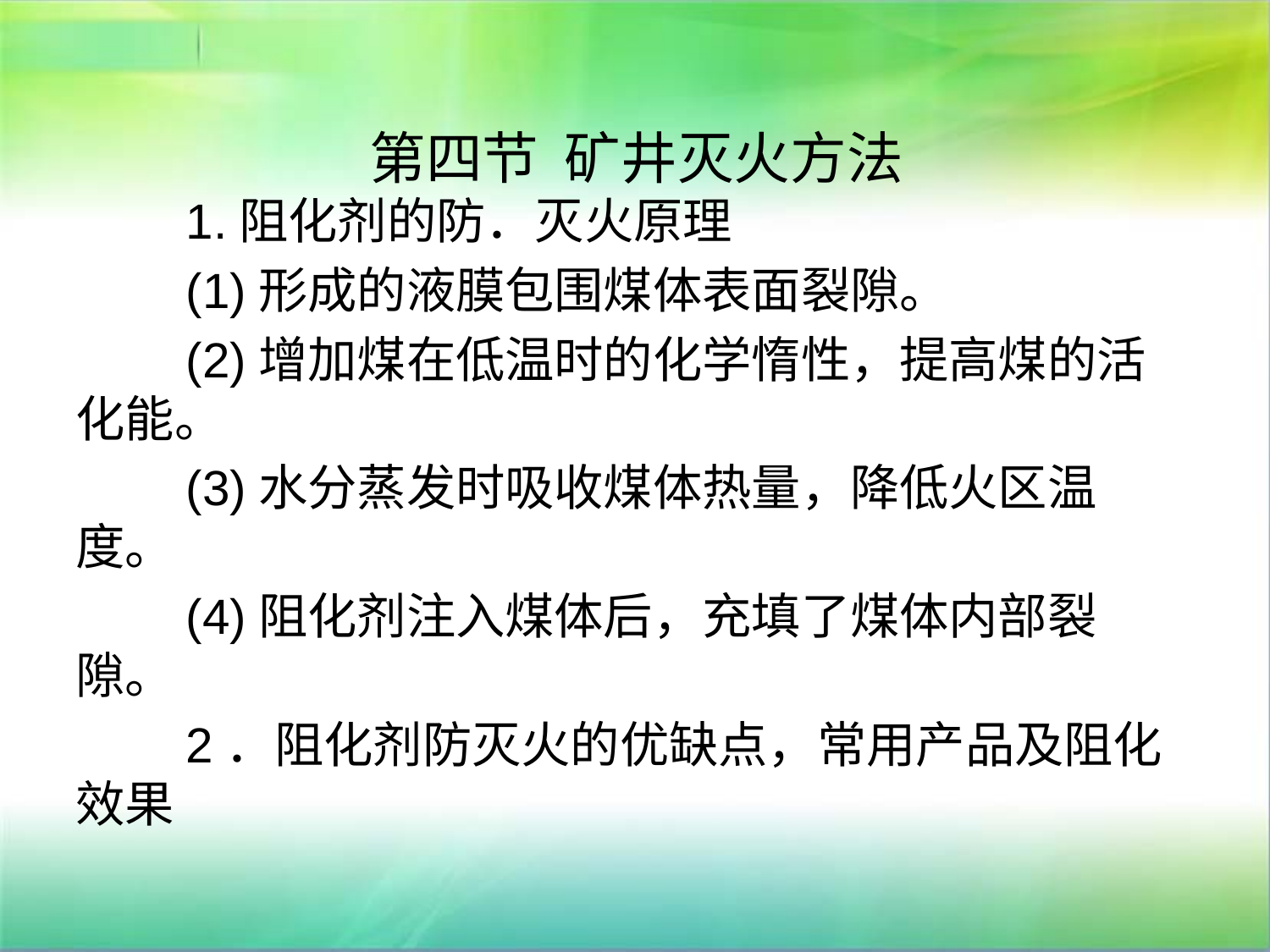

# 第四节  矿井灭火方法
        1.阻化剂的防．灭火原理
        (1)形成的液膜包围煤体表面裂隙。
        (2)增加煤在低温时的化学惰性，提高煤的活化能。
        (3)水分蒸发时吸收煤体热量，降低火区温度。
        (4)阻化剂注入煤体后，充填了煤体内部裂隙。
        2．阻化剂防灭火的优缺点，常用产品及阻化效果